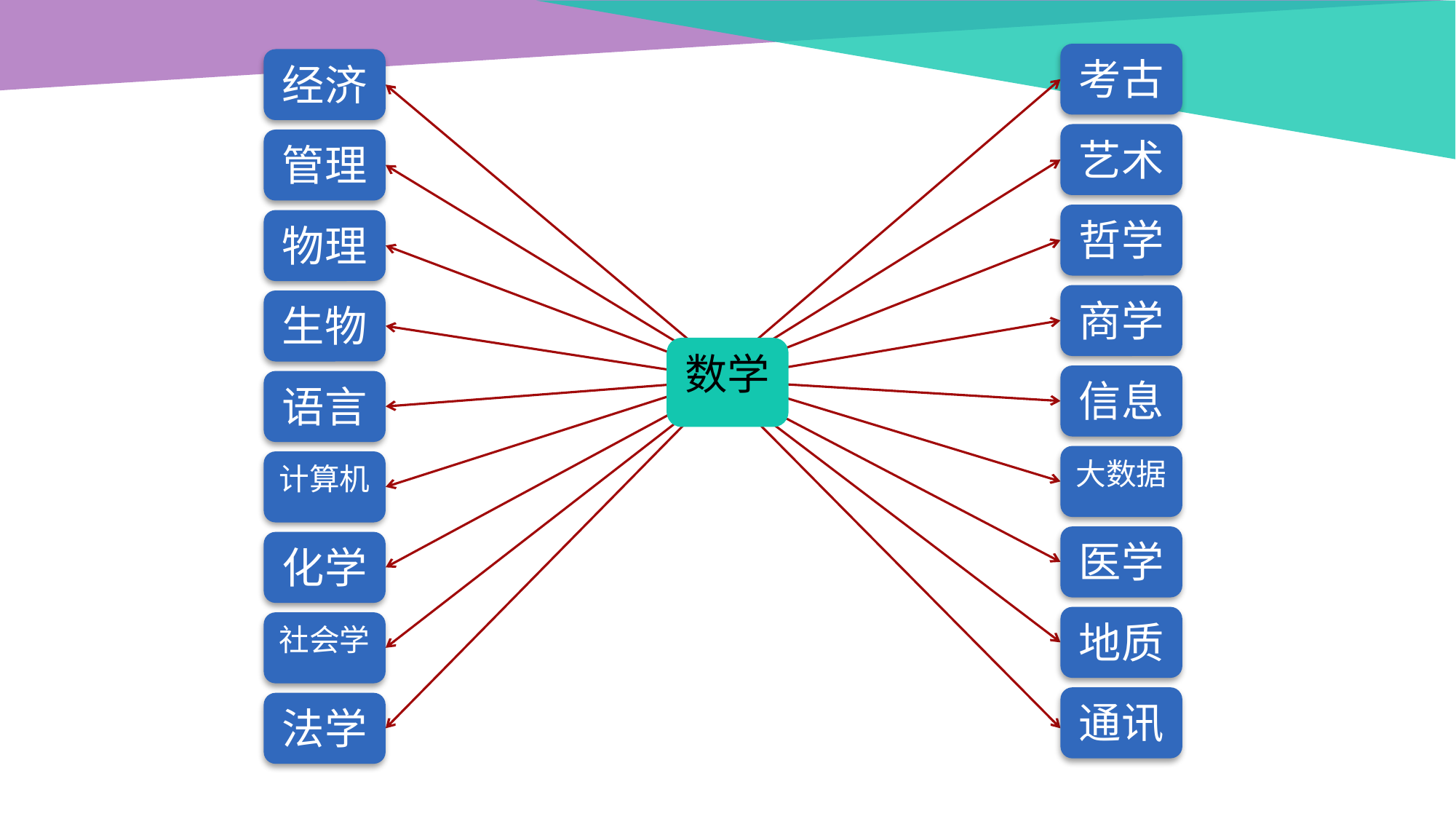

考古
经济
艺术
管理
哲学
物理
商学
生物
数学
信息
语言
大数据
计算机
医学
化学
地质
社会学
通讯
法学